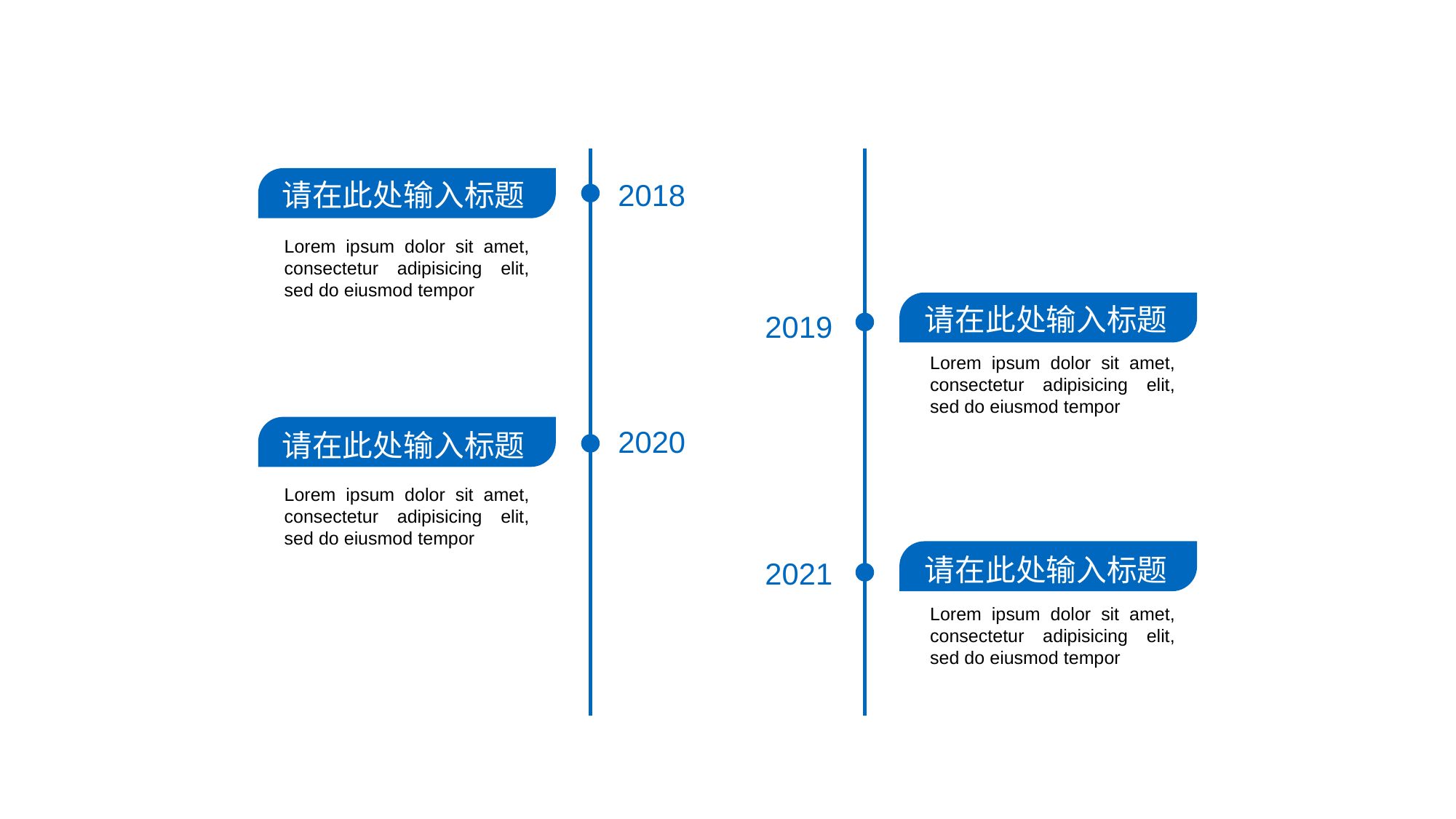

2018
请在此处输入标题

Lorem ipsum dolor sit amet, consectetur adipisicing elit, sed do eiusmod tempor

请在此处输入标题
2019

Lorem ipsum dolor sit amet, consectetur adipisicing elit, sed do eiusmod tempor

2020
请在此处输入标题

Lorem ipsum dolor sit amet, consectetur adipisicing elit, sed do eiusmod tempor

请在此处输入标题
2021

Lorem ipsum dolor sit amet, consectetur adipisicing elit, sed do eiusmod tempor